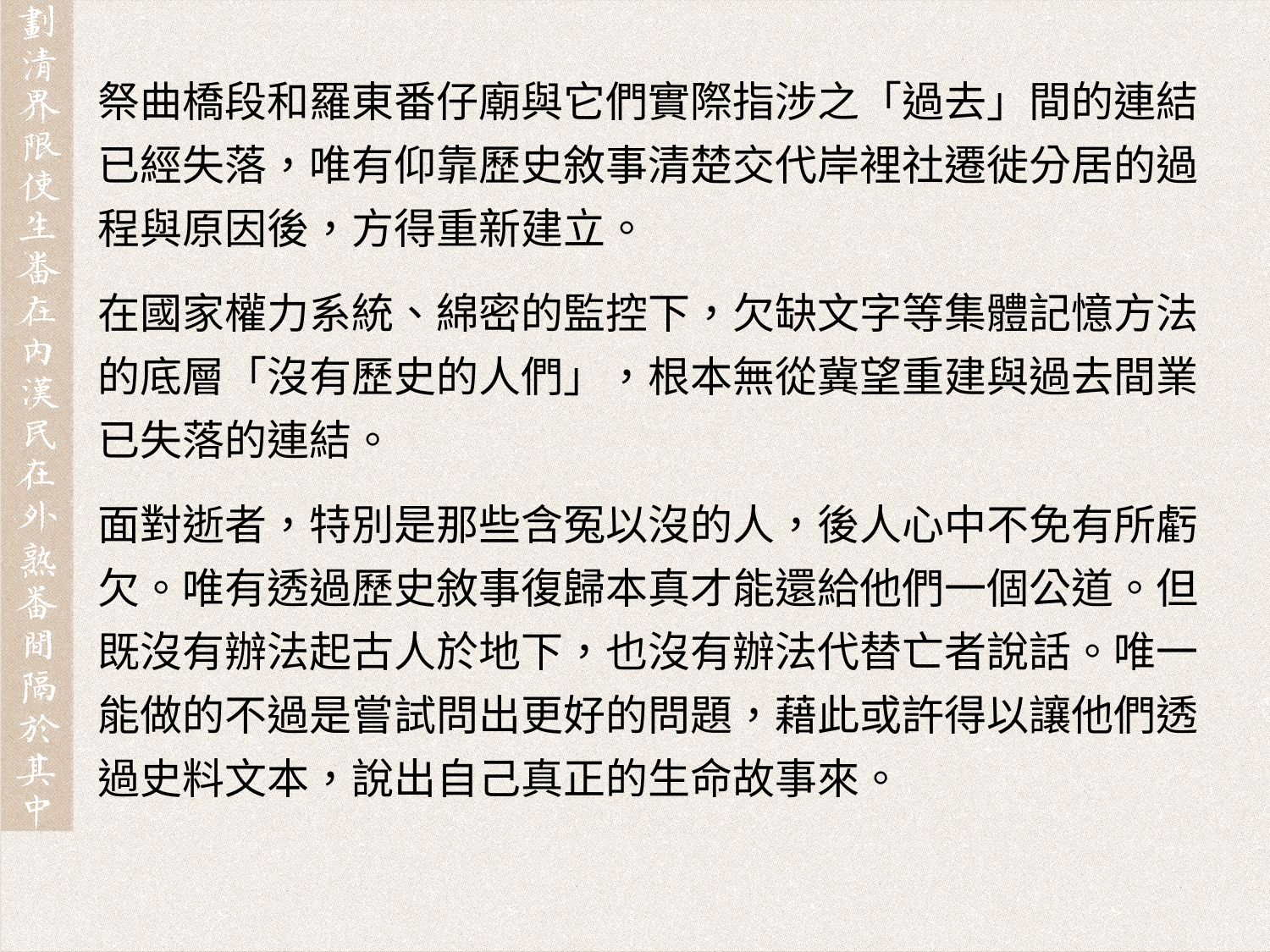

祭曲橋段和羅東番仔廟與它們實際指涉之「過去」間的連結已經失落，唯有仰靠歷史敘事清楚交代岸裡社遷徙分居的過程與原因後，方得重新建立。
在國家權力系統、綿密的監控下，欠缺文字等集體記憶方法的底層「沒有歷史的人們」，根本無從冀望重建與過去間業已失落的連結。
面對逝者，特別是那些含冤以沒的人，後人心中不免有所虧欠。唯有透過歷史敘事復歸本真才能還給他們一個公道。但既沒有辦法起古人於地下，也沒有辦法代替亡者說話。唯一能做的不過是嘗試問出更好的問題，藉此或許得以讓他們透過史料文本，說出自己真正的生命故事來。